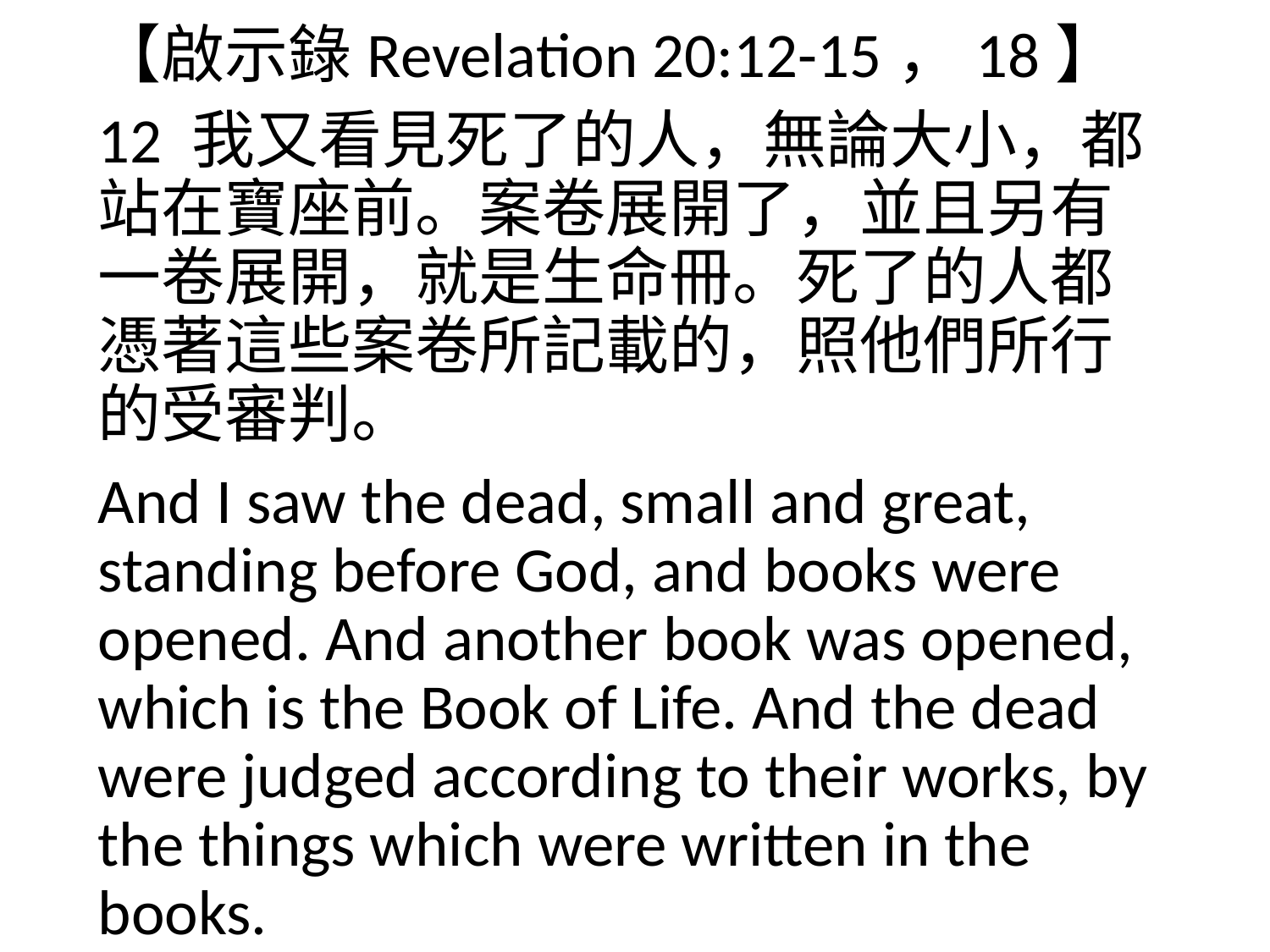

【啟示錄Revelation 20:12-15，18】
12 我又看見死了的人，無論大小，都站在寶座前。案卷展開了，並且另有一卷展開，就是生命冊。死了的人都憑著這些案卷所記載的，照他們所行的受審判。
And I saw the dead, small and great, standing before God, and books were opened. And another book was opened, which is the Book of Life. And the dead were judged according to their works, by the things which were written in the books.